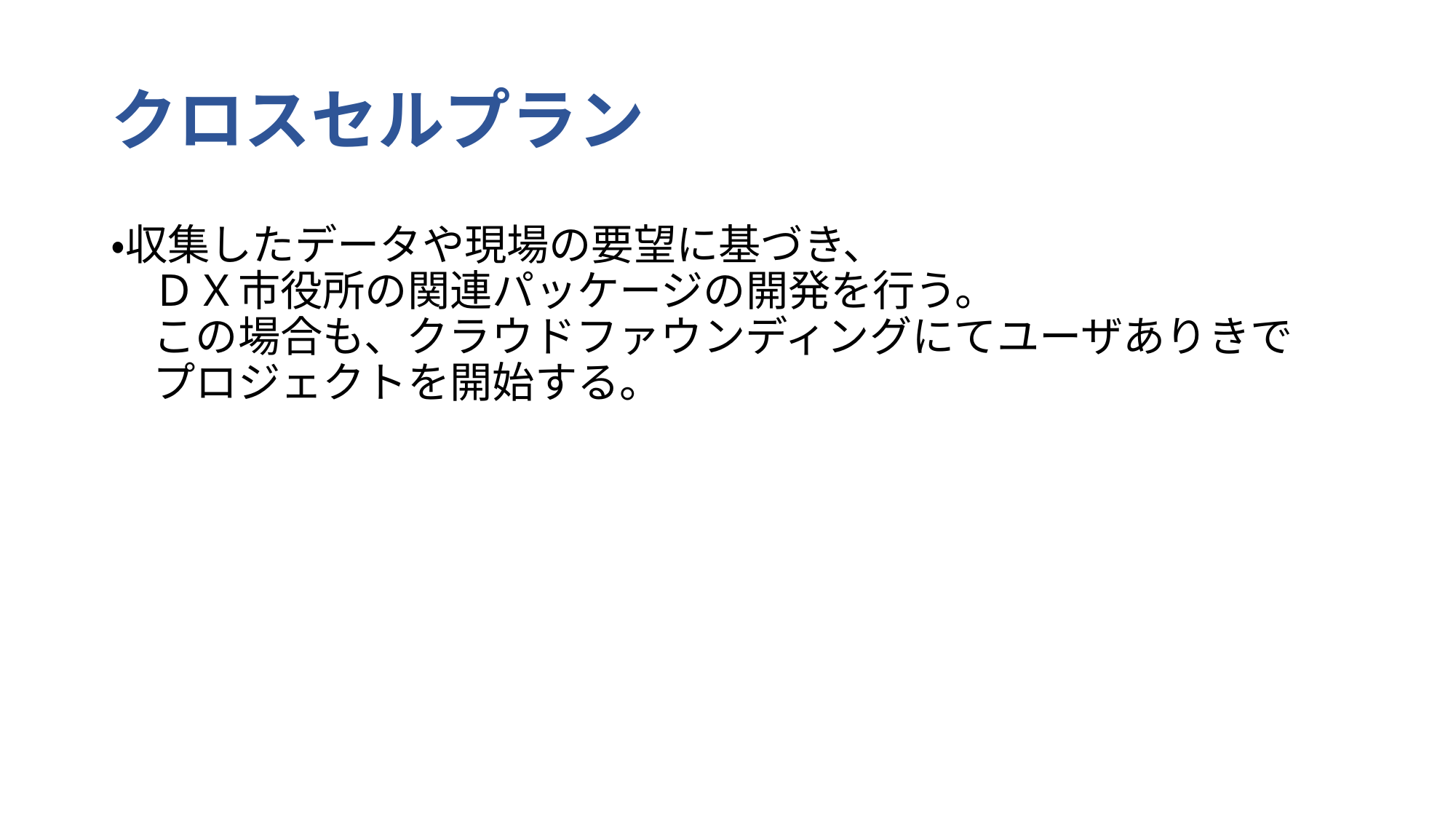

# クロスセルプラン
・収集したデータや現場の要望に基づき、
　ＤＸ市役所の関連パッケージの開発を行う。
　この場合も、クラウドファウンディングにてユーザありきで
　プロジェクトを開始する。